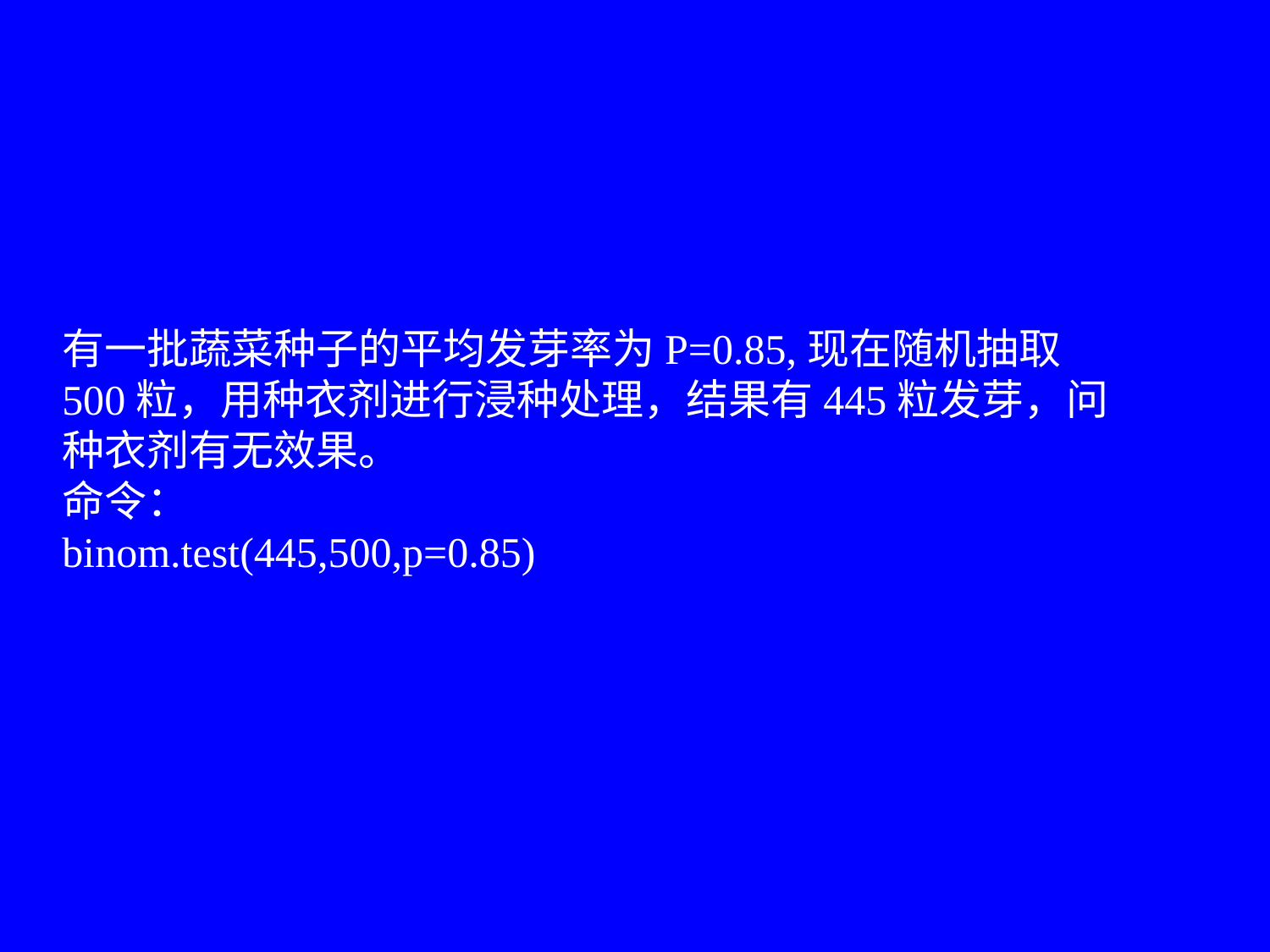

有一批蔬菜种子的平均发芽率为P=0.85,现在随机抽取500粒，用种衣剂进行浸种处理，结果有445粒发芽，问种衣剂有无效果。
命令：
binom.test(445,500,p=0.85)